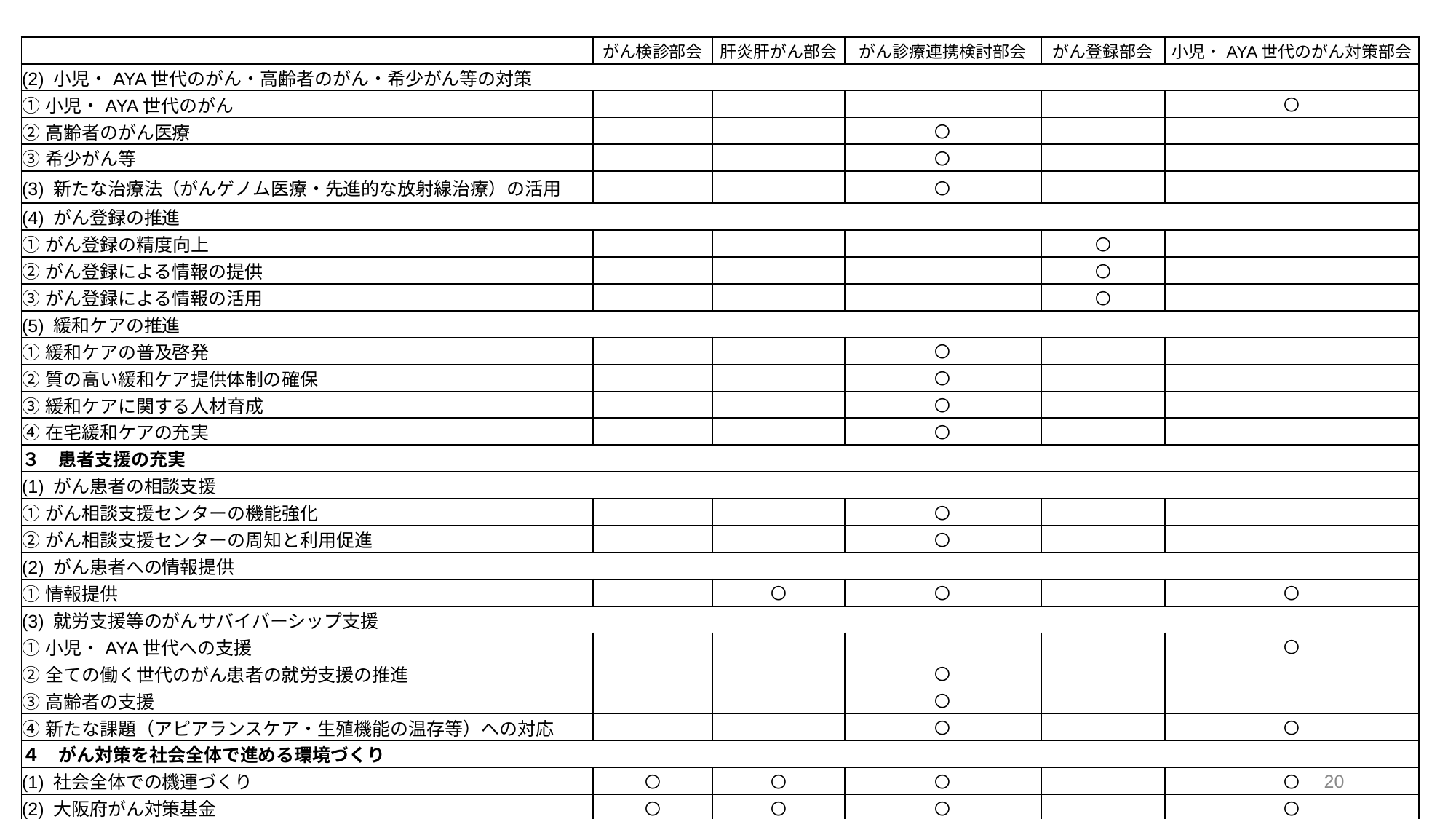

|  | がん検診部会 | 肝炎肝がん部会 | がん診療連携検討部会 | がん登録部会 | 小児・AYA世代のがん対策部会 |
| --- | --- | --- | --- | --- | --- |
| (2) 小児・AYA世代のがん・高齢者のがん・希少がん等の対策 |  |  |  |  |  |
| ①小児・AYA世代のがん |  |  |  |  | 〇 |
| ②高齢者のがん医療 |  |  | 〇 |  |  |
| ③希少がん等 |  |  | 〇 |  |  |
| (3) 新たな治療法（がんゲノム医療・先進的な放射線治療）の活用 |  |  | 〇 |  |  |
| (4) がん登録の推進 |  |  |  |  |  |
| ①がん登録の精度向上 |  |  |  | 〇 |  |
| ②がん登録による情報の提供 |  |  |  | 〇 |  |
| ③がん登録による情報の活用 |  |  |  | 〇 |  |
| (5) 緩和ケアの推進 |  |  |  |  |  |
| ①緩和ケアの普及啓発 |  |  | 〇 |  |  |
| ②質の高い緩和ケア提供体制の確保 |  |  | 〇 |  |  |
| ③緩和ケアに関する人材育成 |  |  | 〇 |  |  |
| ④在宅緩和ケアの充実 |  |  | 〇 |  |  |
| ３　患者支援の充実 |  |  |  |  |  |
| (1) がん患者の相談支援 |  |  |  |  |  |
| ①がん相談支援センターの機能強化 |  |  | 〇 |  |  |
| ②がん相談支援センターの周知と利用促進 |  |  | 〇 |  |  |
| (2) がん患者への情報提供 |  |  |  |  |  |
| ①情報提供 |  | 〇 | 〇 |  | 〇 |
| (3) 就労支援等のがんサバイバーシップ支援 |  |  |  |  |  |
| ①小児・AYA世代への支援 |  |  |  |  | 〇 |
| ②全ての働く世代のがん患者の就労支援の推進 |  |  | 〇 |  |  |
| ③高齢者の支援 |  |  | 〇 |  |  |
| ④新たな課題（アピアランスケア・生殖機能の温存等）への対応 |  |  | 〇 |  | 〇 |
| ４　がん対策を社会全体で進める環境づくり |  |  |  |  |  |
| (1) 社会全体での機運づくり | 〇 | 〇 | 〇 |  | 〇 |
| (2) 大阪府がん対策基金 | 〇 | 〇 | 〇 |  | 〇 |
| (3) がん患者会等との連携推進 | 〇 | 〇 | 〇 |  | 〇 |
20